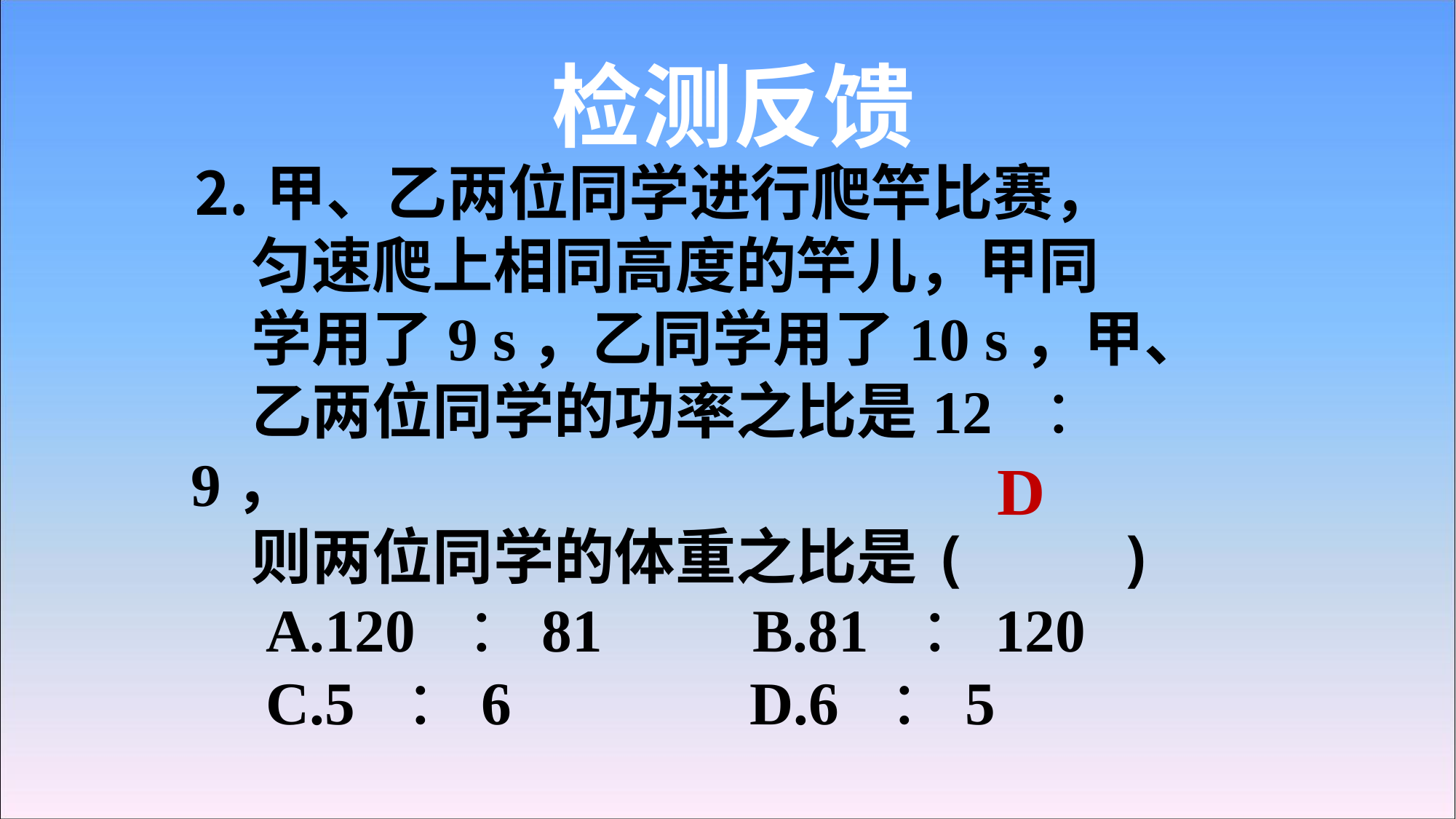

检测反馈
⒉甲、乙两位同学进行爬竿比赛，
　匀速爬上相同高度的竿儿，甲同
　学用了9 s，乙同学用了10 s，甲、
　乙两位同学的功率之比是12 ：9，
　则两位同学的体重之比是(　　)
　A.120 ：81　　B.81 ：120
　C.5 ：6　　　  D.6 ：5
D